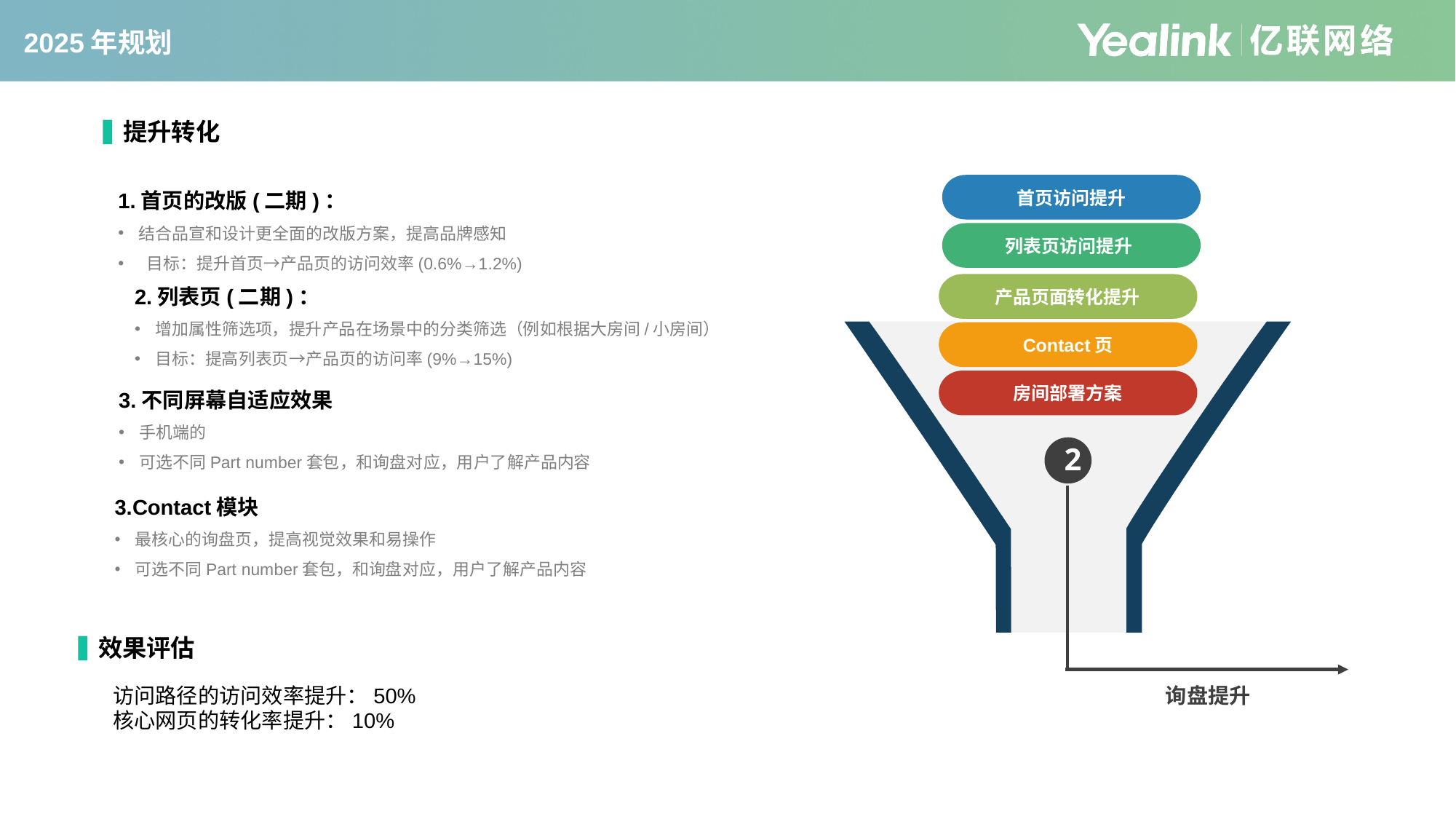

2025年规划
提升转化

1.首页的改版(二期)：
结合品宣和设计更全面的改版方案，提高品牌感知
 目标：提升首页→产品页的访问效率(0.6%→1.2%)

首页访问提升

列表页访问提升

产品页面转化提升

Contact页

房间部署方案
2

询盘提升
2.列表页(二期)：
增加属性筛选项，提升产品在场景中的分类筛选（例如根据大房间/小房间）
目标：提高列表页→产品页的访问率(9%→15%)
3.不同屏幕自适应效果
手机端的
可选不同Part number套包，和询盘对应，用户了解产品内容
3.Contact模块
最核心的询盘页，提高视觉效果和易操作
可选不同Part number套包，和询盘对应，用户了解产品内容
效果评估

访问路径的访问效率提升：50%
核心网页的转化率提升：10%